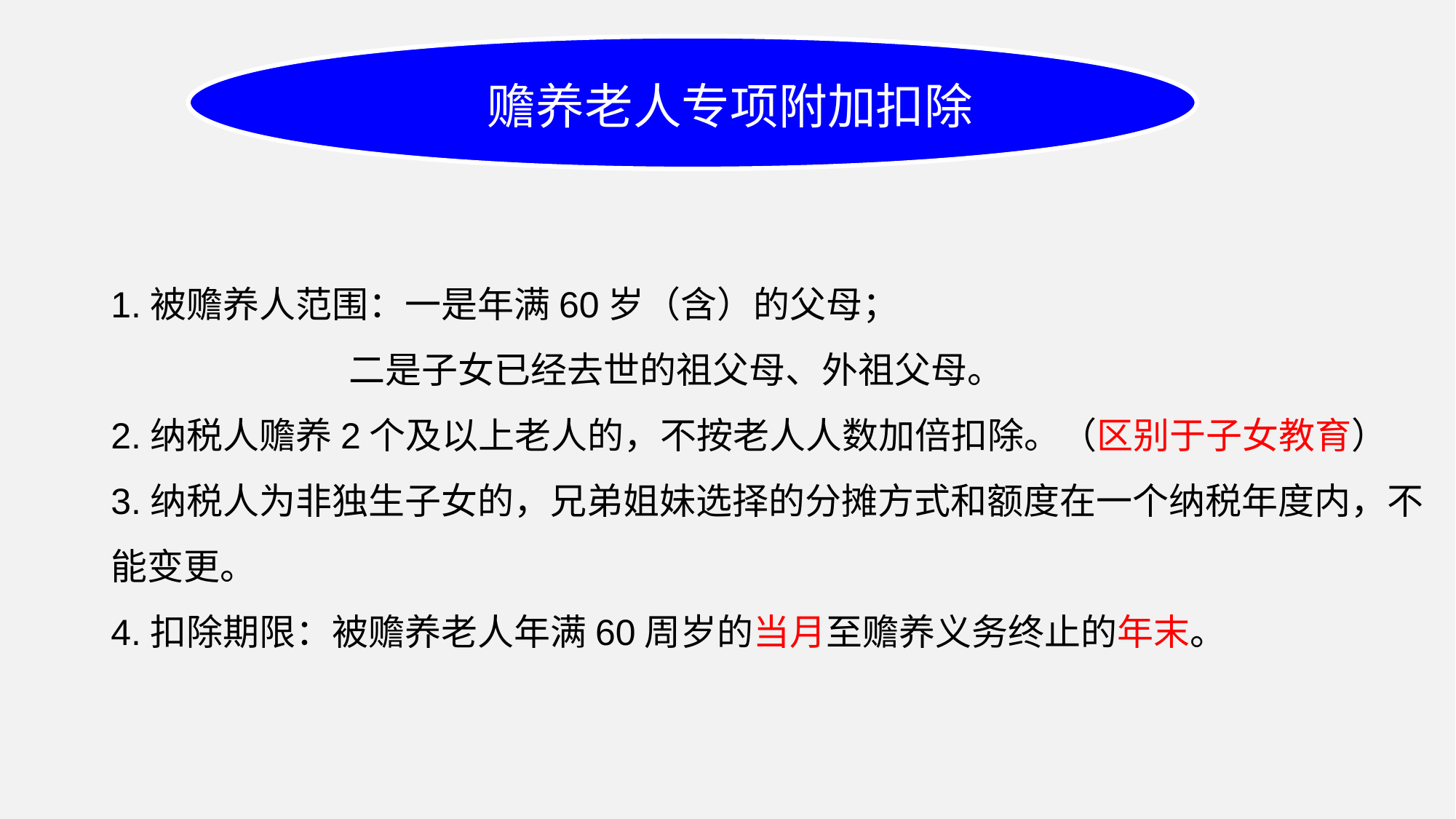

赡养老人专项附加扣除
1.被赡养人范围：一是年满60岁（含）的父母；
                            二是子女已经去世的祖父母、外祖父母。
2.纳税人赡养2个及以上老人的，不按老人人数加倍扣除。（区别于子女教育）
3.纳税人为非独生子女的，兄弟姐妹选择的分摊方式和额度在一个纳税年度内，不能变更。
4.扣除期限：被赡养老人年满60周岁的当月至赡养义务终止的年末。